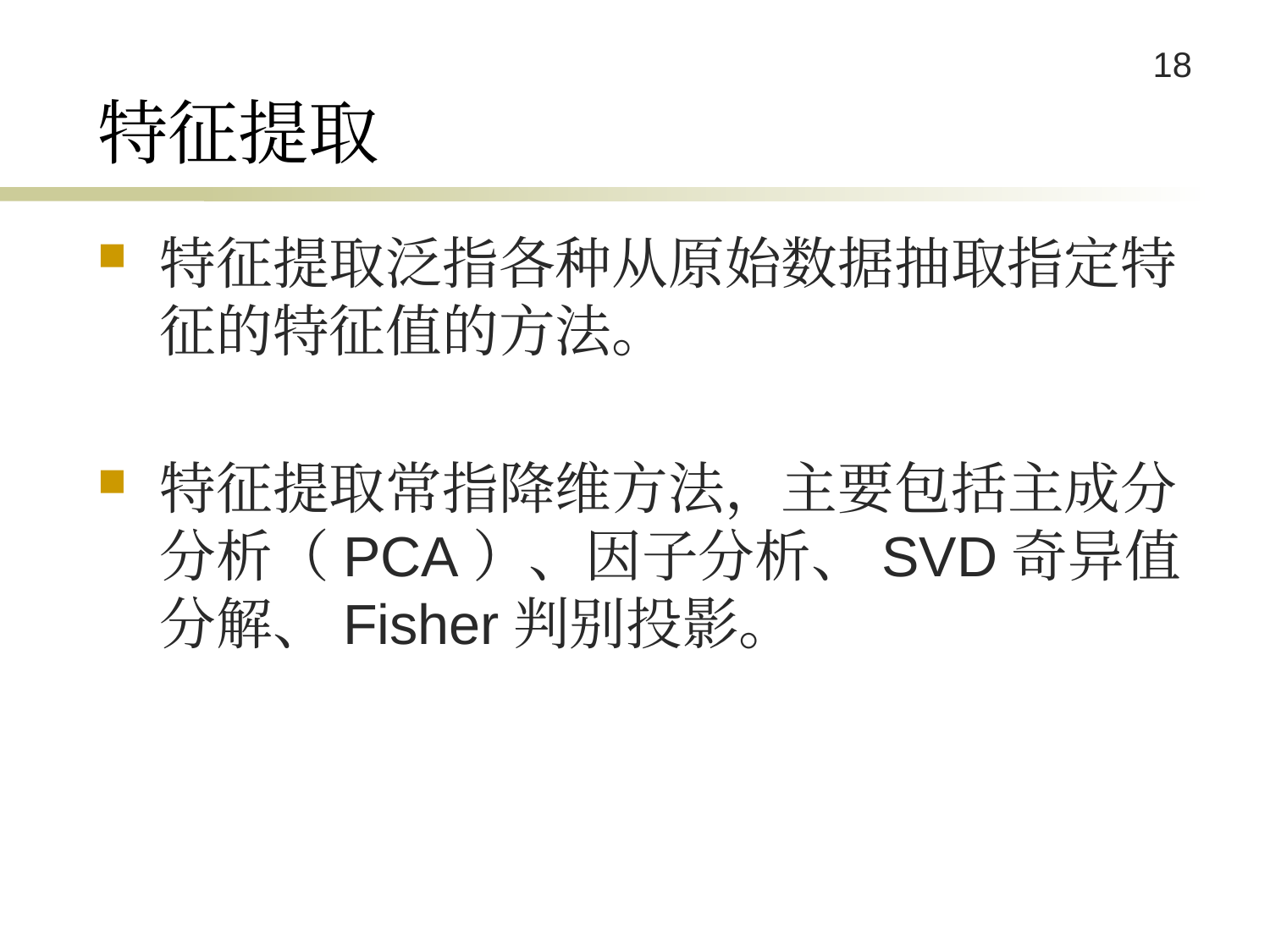

# 特征提取
特征提取泛指各种从原始数据抽取指定特征的特征值的方法。

特征提取常指降维方法，主要包括主成分分析（PCA）、因子分析、SVD奇异值分解、Fisher判别投影。